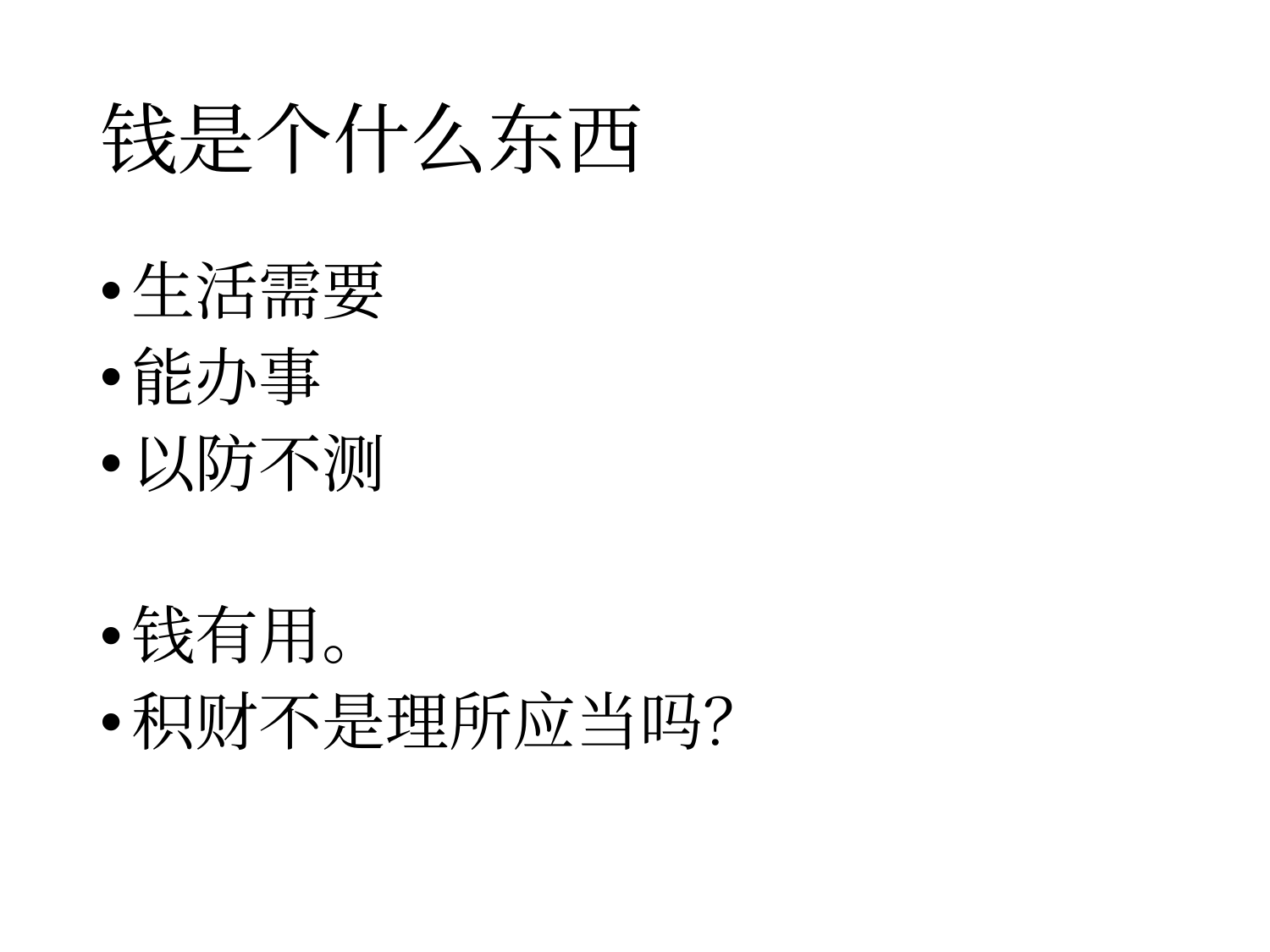

# 钱是个什么东西
生活需要
能办事
以防不测

钱有用。
积财不是理所应当吗？